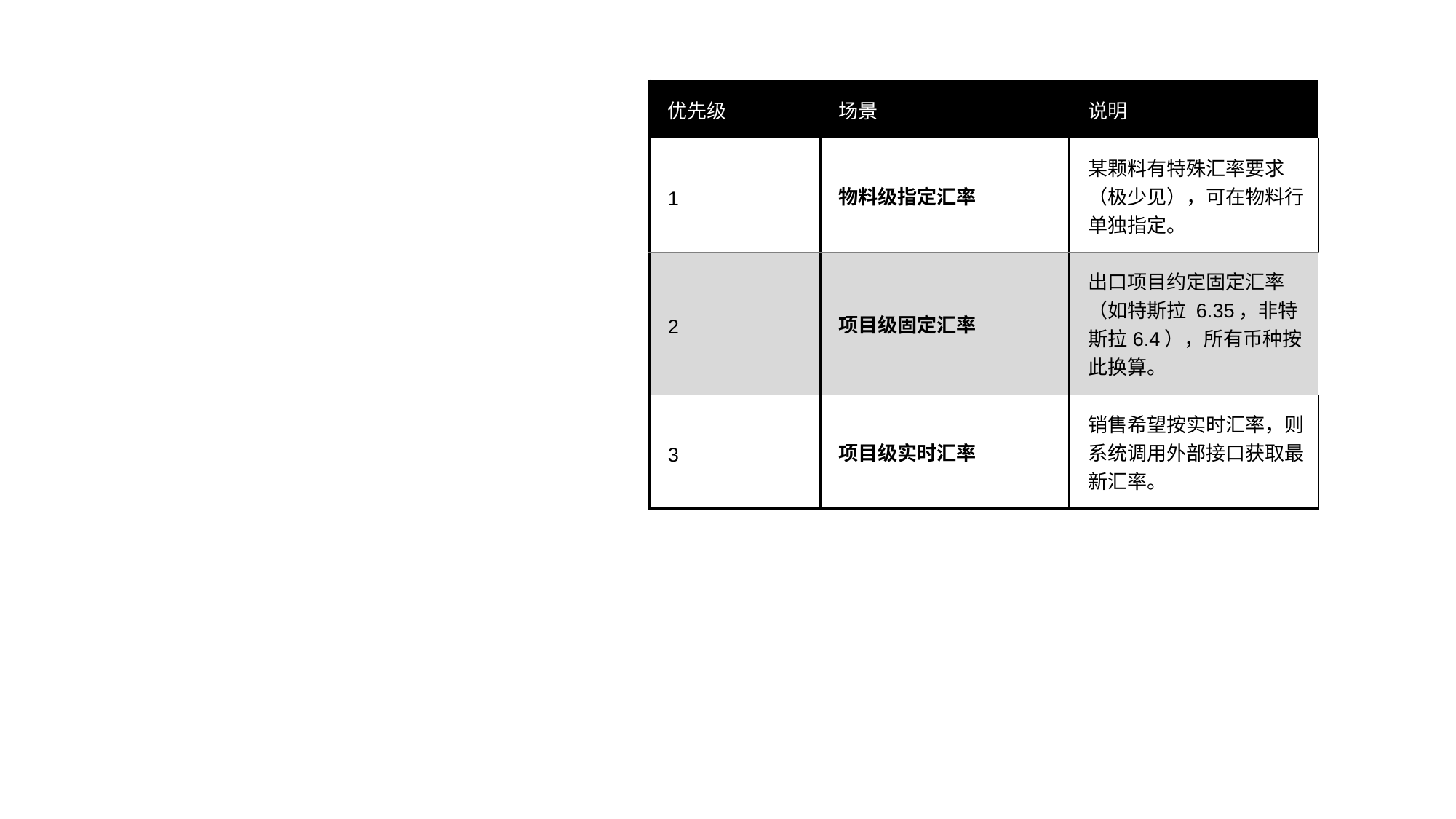

汇率来源优先级（可配置）
| 优先级 | 场景 | 说明 |
| --- | --- | --- |
| 1 | 物料级指定汇率 | 某颗料有特殊汇率要求（极少见），可在物料行单独指定。 |
| 2 | 项目级固定汇率 | 出口项目约定固定汇率（如特斯拉 6.35，非特斯拉6.4），所有币种按此换算。 |
| 3 | 项目级实时汇率 | 销售希望按实时汇率，则系统调用外部接口获取最新汇率。 |